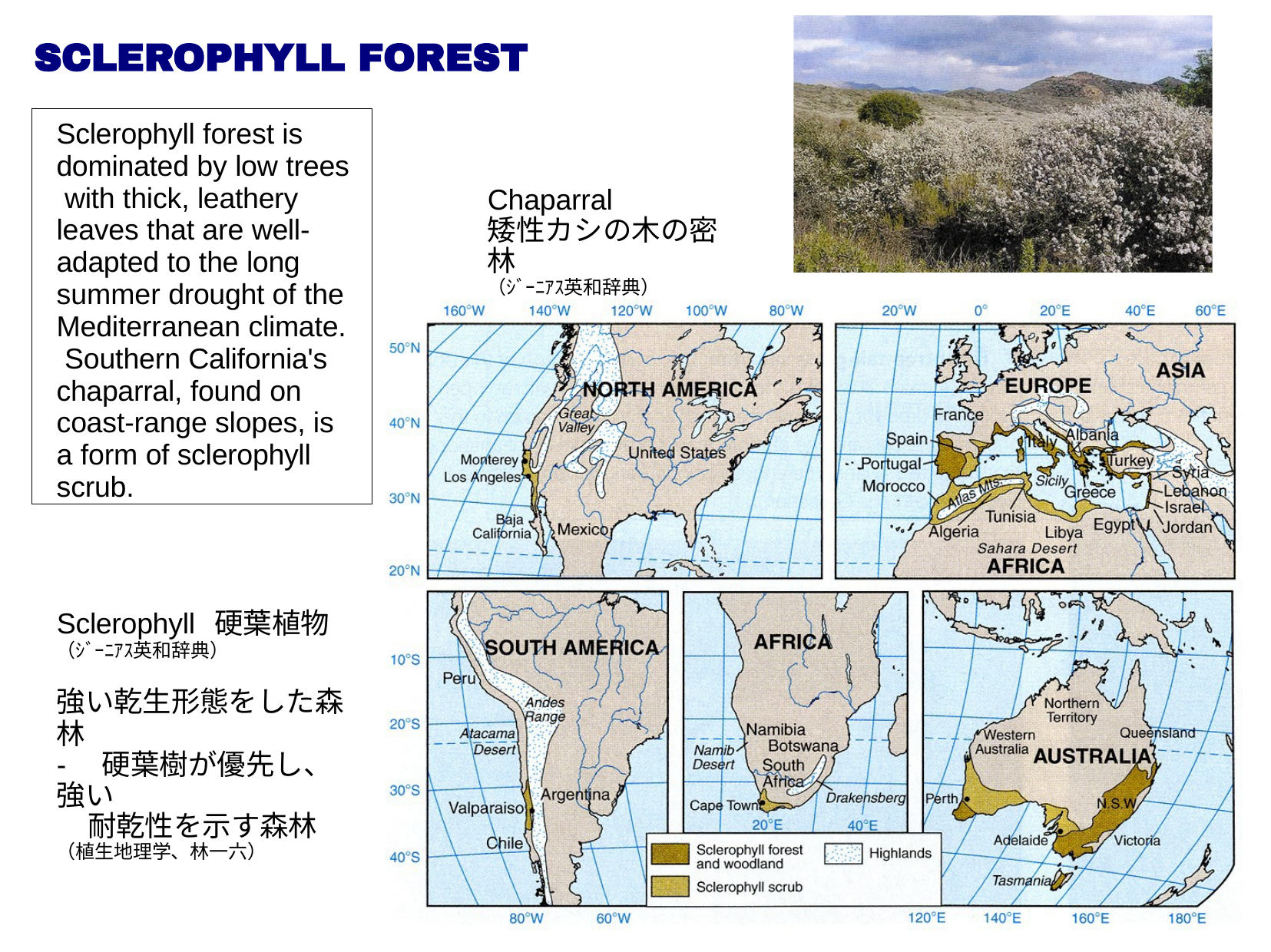

# SCLEROPHYLL FOREST

Sclerophyll forest is  dominated by low trees  with thick, leathery  leaves that are well-  adapted to the long  summer drought of the  Mediterranean climate.  Southern California's  chaparral, found on  coast-range slopes, is  a form of sclerophyll  scrub.
Chaparral
矮性カシの木の密林
（ｼﾞｰﾆｱｽ英和辞典）

Sclerophyll	硬葉植物
（ｼﾞｰﾆｱｽ英和辞典）

強い乾生形態をした森林
-　硬葉樹が優先し、強い
　耐乾性を示す森林
（植生地理学、林一六）